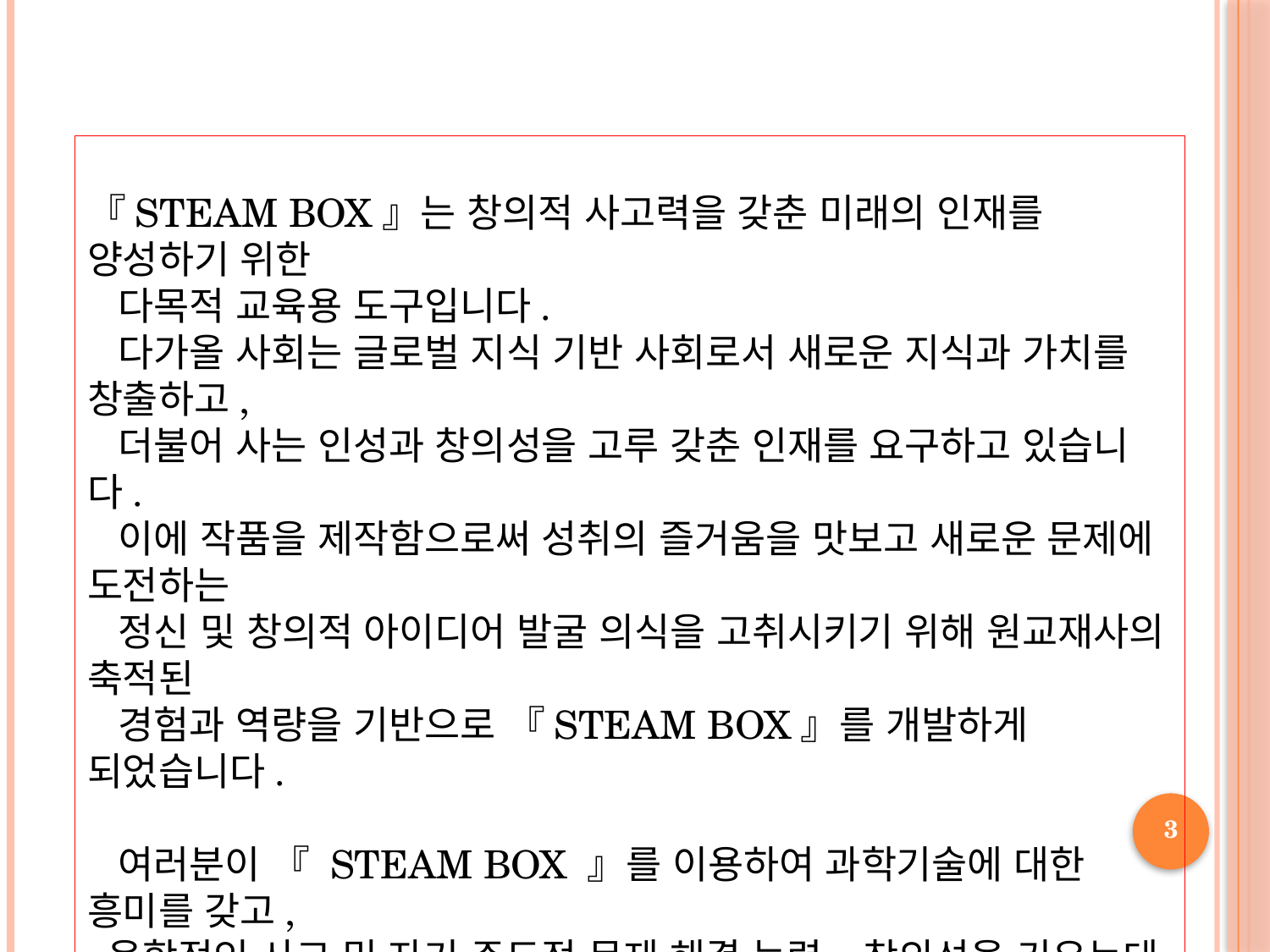

『STEAM BOX』는 창의적 사고력을 갖춘 미래의 인재를 양성하기 위한
  다목적 교육용 도구입니다.
  다가올 사회는 글로벌 지식 기반 사회로서 새로운 지식과 가치를 창출하고,
  더불어 사는 인성과 창의성을 고루 갖춘 인재를 요구하고 있습니다.
  이에 작품을 제작함으로써 성취의 즐거움을 맛보고 새로운 문제에 도전하는
  정신 및 창의적 아이디어 발굴 의식을 고취시키기 위해 원교재사의 축적된
  경험과 역량을 기반으로 『STEAM BOX』를 개발하게 되었습니다.

  여러분이 『 STEAM BOX 』를 이용하여 과학기술에 대한 흥미를 갖고,
 융합적인 사고 및 자기 주도적 문제 해결 능력, 창의성을 키우는데 도움이
 되었으면 합니다.

3